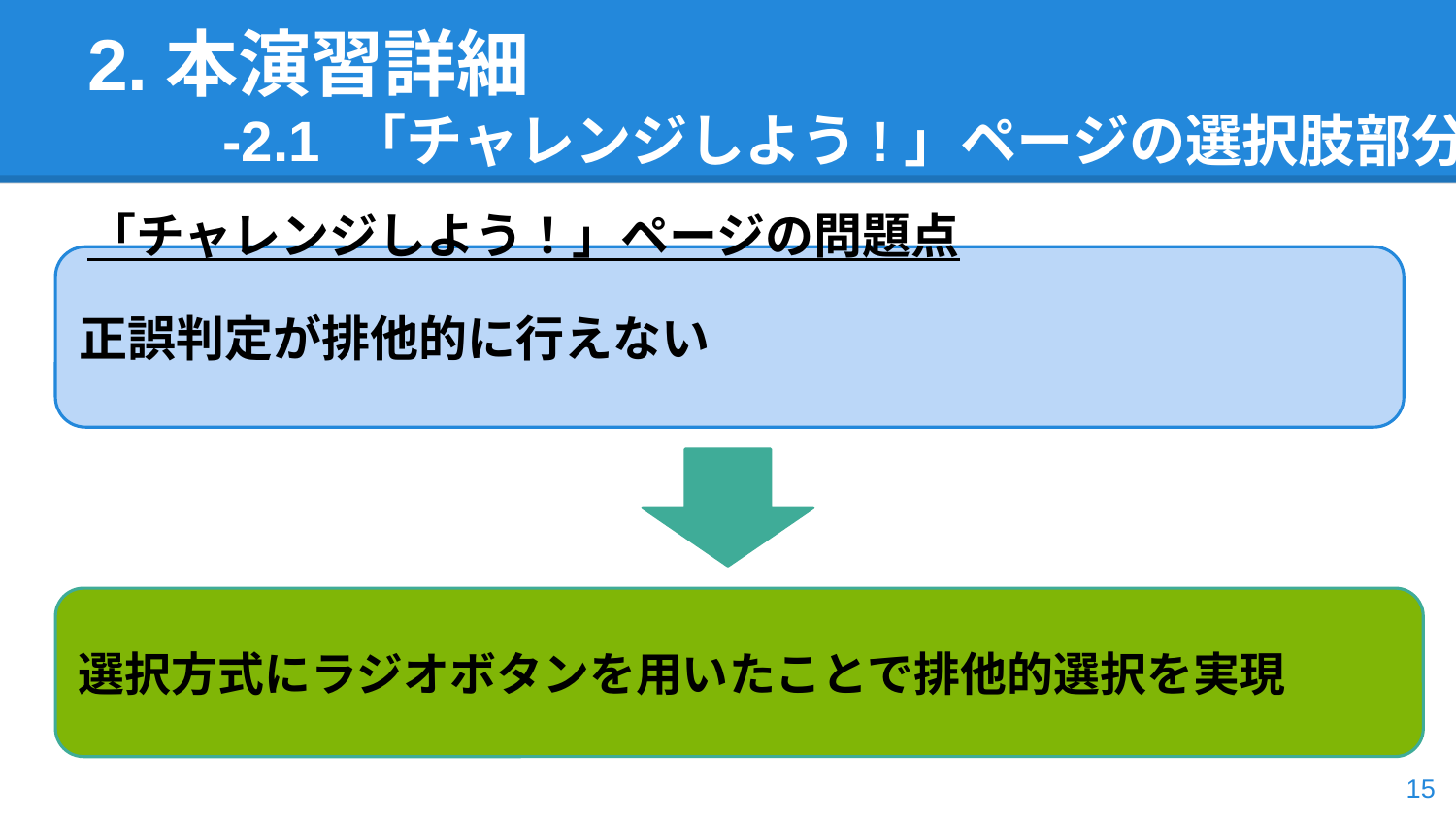

# 2.本演習詳細
-2.1 「チャレンジしよう!」ページの選択肢部分
「チャレンジしよう！」ページの問題点
正誤判定が排他的に行えない

選択方式にラジオボタンを用いたことで排他的選択を実現
15